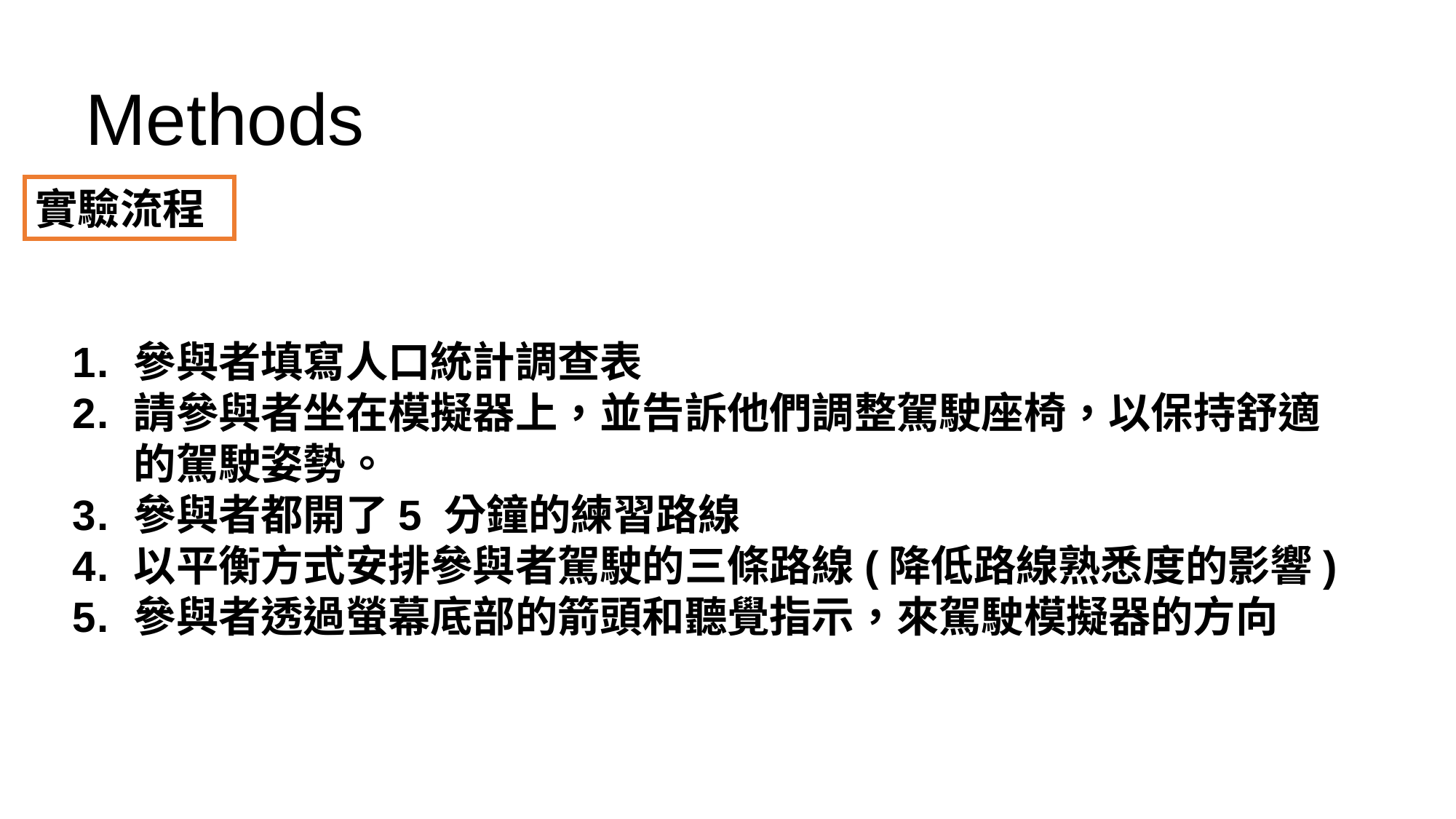

Methods
實驗流程

參與者填寫人口統計調查表
請參與者坐在模擬器上，並告訴他們調整駕駛座椅，以保持舒適的駕駛姿勢。
參與者都開了5 分鐘的練習路線
以平衡方式安排參與者駕駛的三條路線(降低路線熟悉度的影響)
參與者透過螢幕底部的箭頭和聽覺指示，來駕駛模擬器的方向